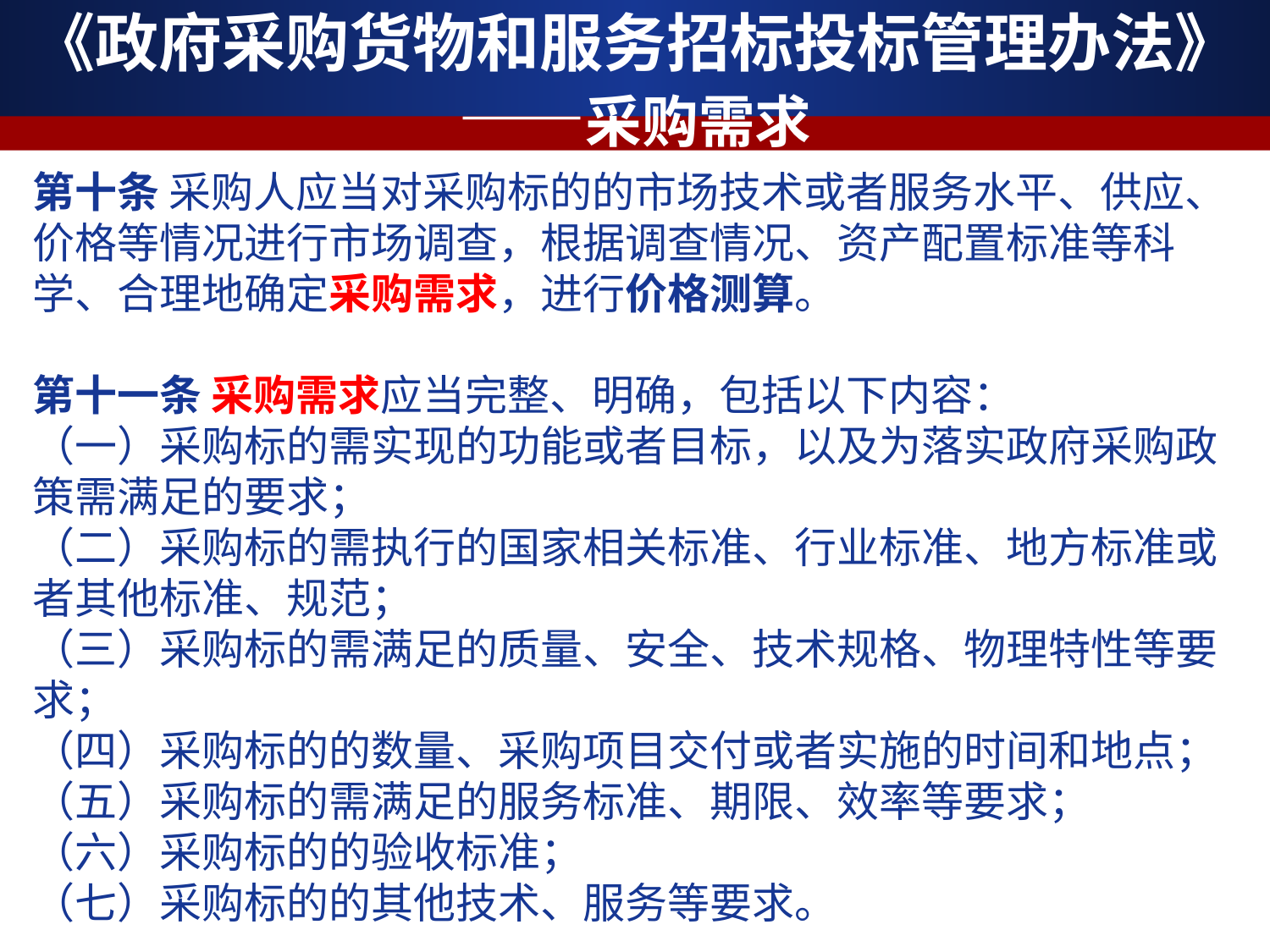

《政府采购货物和服务招标投标管理办法》
——采购需求
第十条 采购人应当对采购标的的市场技术或者服务水平、供应、价格等情况进行市场调查，根据调查情况、资产配置标准等科学、合理地确定采购需求，进行价格测算。

第十一条 采购需求应当完整、明确，包括以下内容：
（一）采购标的需实现的功能或者目标，以及为落实政府采购政策需满足的要求；
（二）采购标的需执行的国家相关标准、行业标准、地方标准或者其他标准、规范；
（三）采购标的需满足的质量、安全、技术规格、物理特性等要求；
（四）采购标的的数量、采购项目交付或者实施的时间和地点；
（五）采购标的需满足的服务标准、期限、效率等要求；
（六）采购标的的验收标准；
（七）采购标的的其他技术、服务等要求。